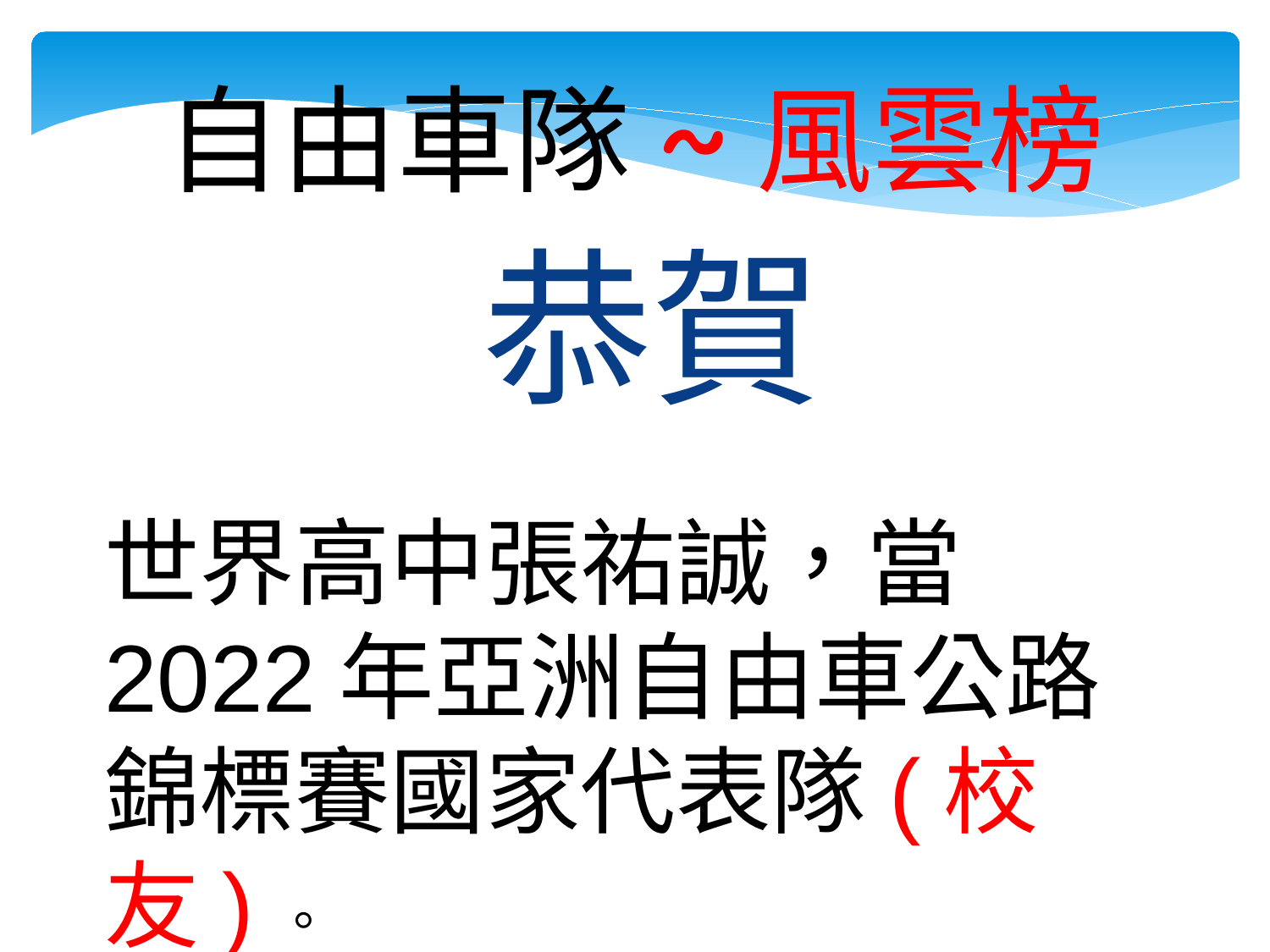

自由車隊~風雲榜
恭賀

世界高中張祐誠，當2022年亞洲自由車公路錦標賽國家代表隊(校友)。